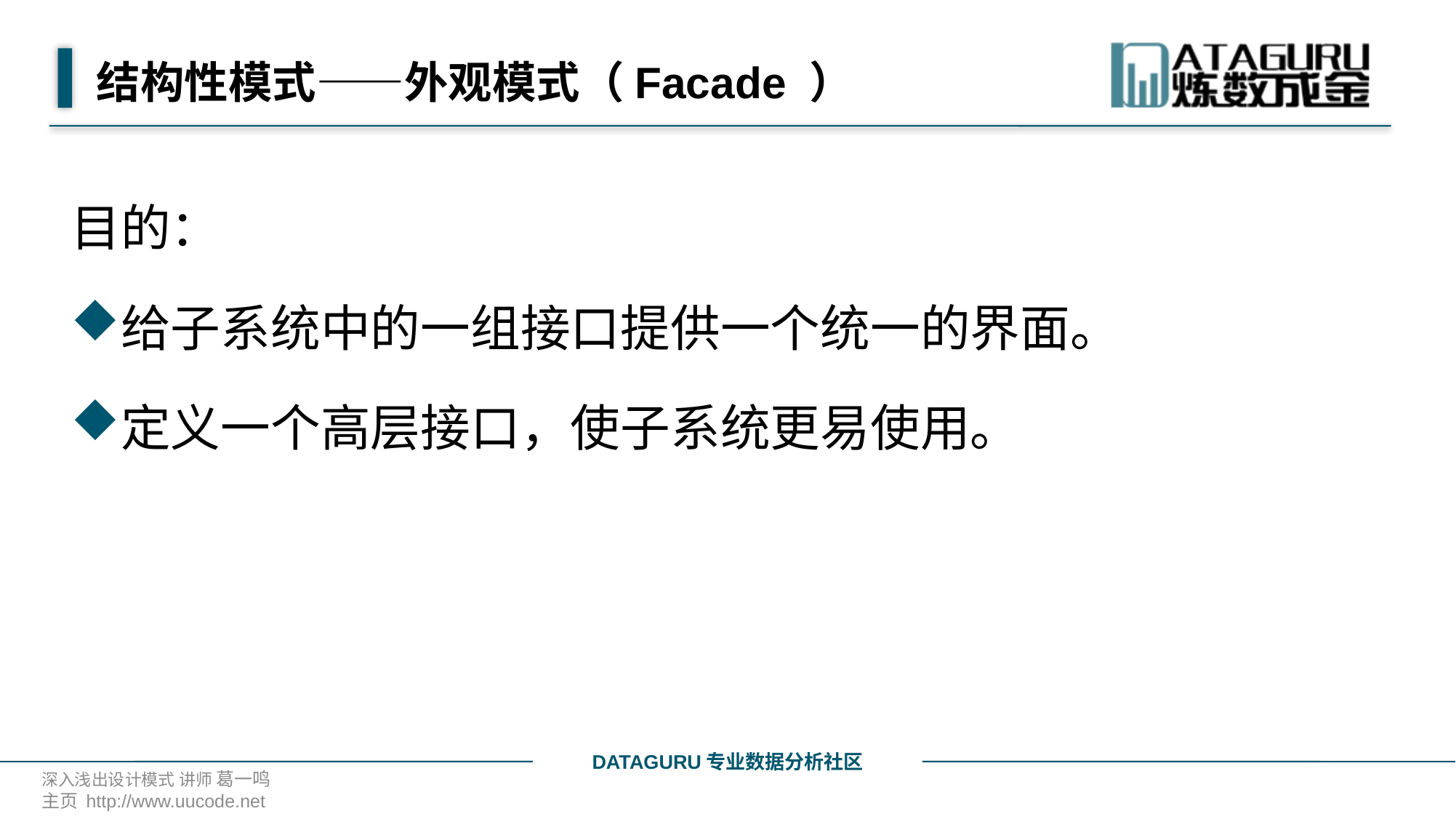

# 结构性模式——外观模式（Facade ）
目的：
给子系统中的一组接口提供一个统一的界面。
定义一个高层接口，使子系统更易使用。